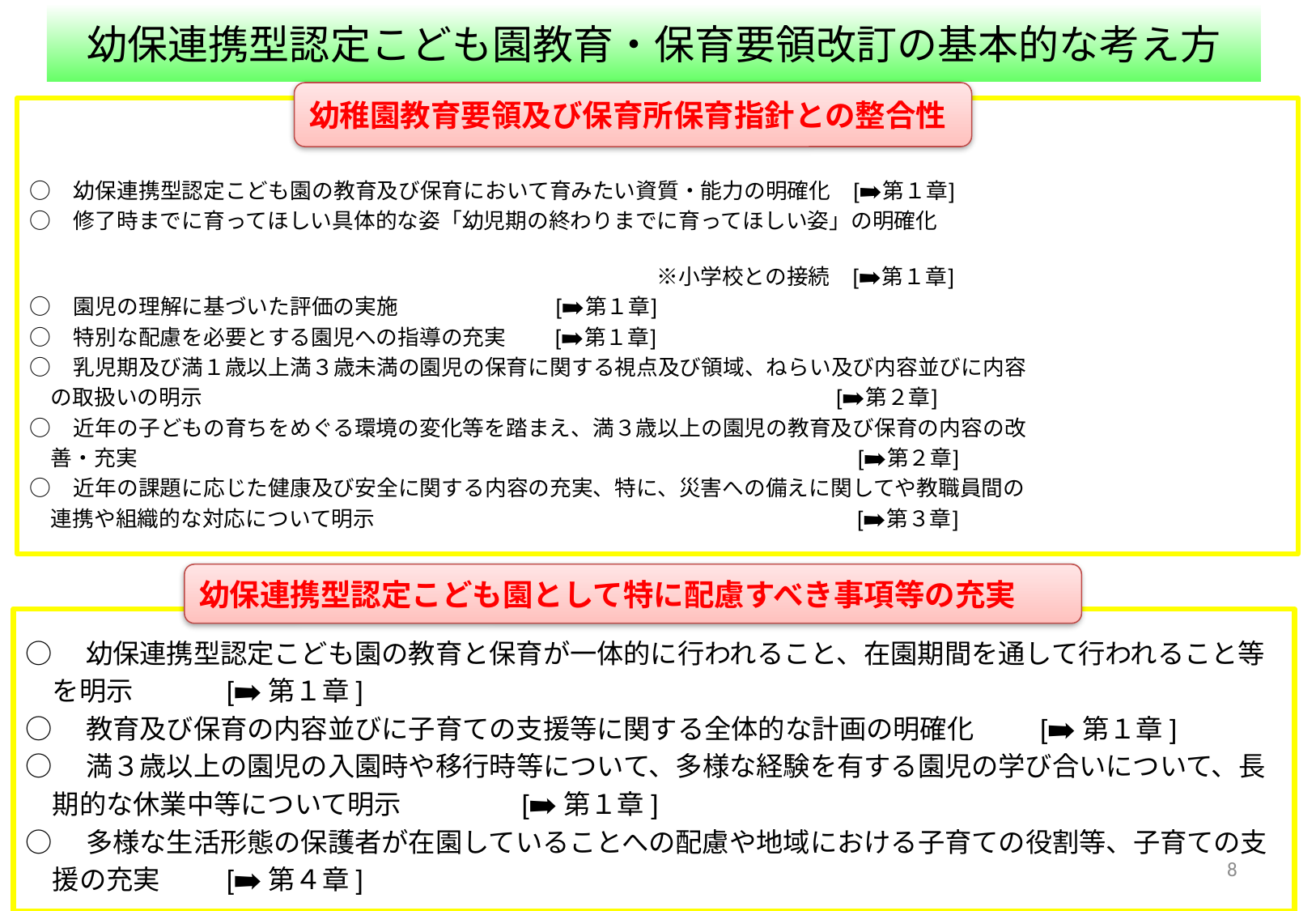

幼保連携型認定こども園教育・保育要領改訂の基本的な考え方
幼稚園教育要領及び保育所保育指針との整合性

○　幼保連携型認定こども園の教育及び保育において育みたい資質・能力の明確化　[➡第１章]
○　修了時までに育ってほしい具体的な姿「幼児期の終わりまでに育ってほしい姿」の明確化
　　　　　　　　　　　　　　　　　　　　　　　　　　　　　※小学校との接続　[➡第１章]
○　園児の理解に基づいた評価の実施　　　　　　　 [➡第１章]
○　特別な配慮を必要とする園児への指導の充実　　 [➡第１章]
○　乳児期及び満１歳以上満３歳未満の園児の保育に関する視点及び領域、ねらい及び内容並びに内容
　の取扱いの明示　　　　　　　　　　　　　　　　　　　　　　　　　　　　　 [➡第２章]
○　近年の子どもの育ちをめぐる環境の変化等を踏まえ、満３歳以上の園児の教育及び保育の内容の改
　善・充実　　　　　　　　　　　　　　　　　　　　　　　　　　　　　　　　　 [➡第２章]
○　近年の課題に応じた健康及び安全に関する内容の充実、特に、災害への備えに関してや教職員間の
　連携や組織的な対応について明示　　　　　　　　　　　　　　　　　　　　　　 [➡第３章]

幼保連携型認定こども園として特に配慮すべき事項等の充実

○　幼保連携型認定こども園の教育と保育が一体的に行われること、在園期間を通して行われること等
　を明示　　　 [➡第１章]
○　教育及び保育の内容並びに子育ての支援等に関する全体的な計画の明確化　　 [➡第１章]
○　満３歳以上の園児の入園時や移行時等について、多様な経験を有する園児の学び合いについて、長
　期的な休業中等について明示　　　　 [➡第１章]
○　多様な生活形態の保護者が在園していることへの配慮や地域における子育ての役割等、子育ての支
　援の充実　　 [➡第４章]

8